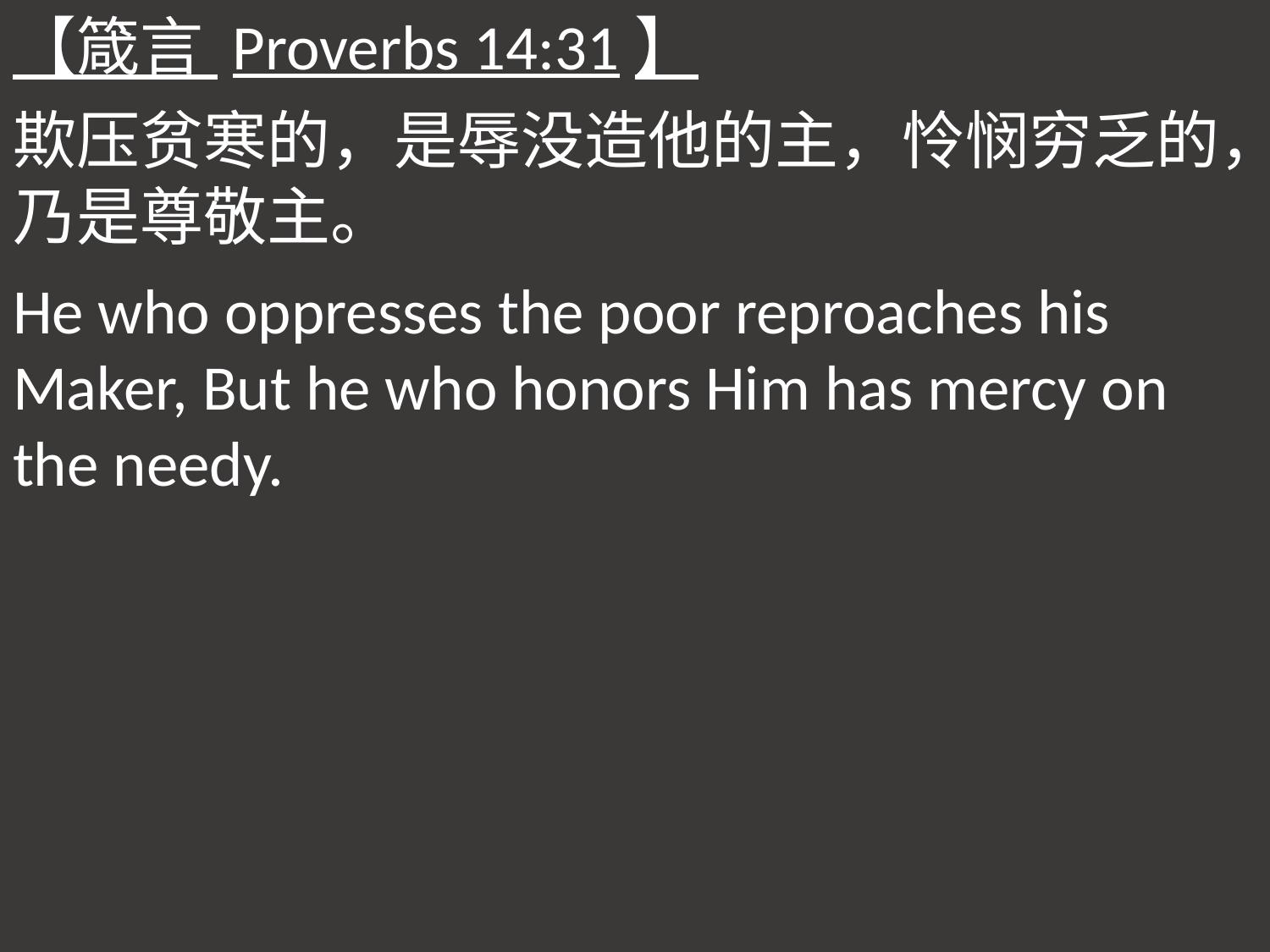

【箴言 Proverbs 14:31】
欺压贫寒的，是辱没造他的主，怜悯穷乏的，乃是尊敬主。
He who oppresses the poor reproaches his Maker, But he who honors Him has mercy on the needy.